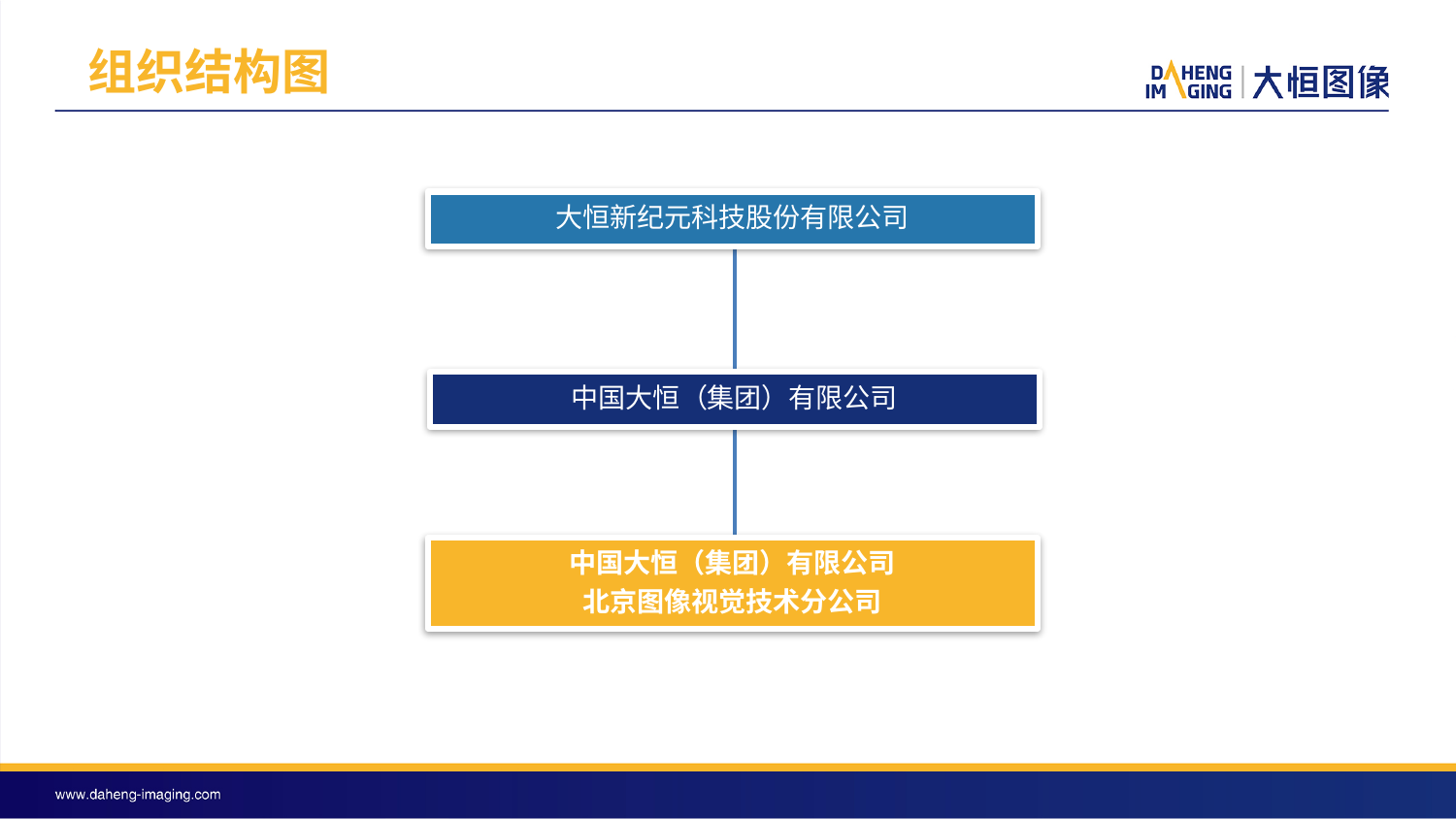

# 组织结构图
大恒新纪元科技股份有限公司
中国大恒（集团）有限公司
中国大恒（集团）有限公司
北京图像视觉技术分公司